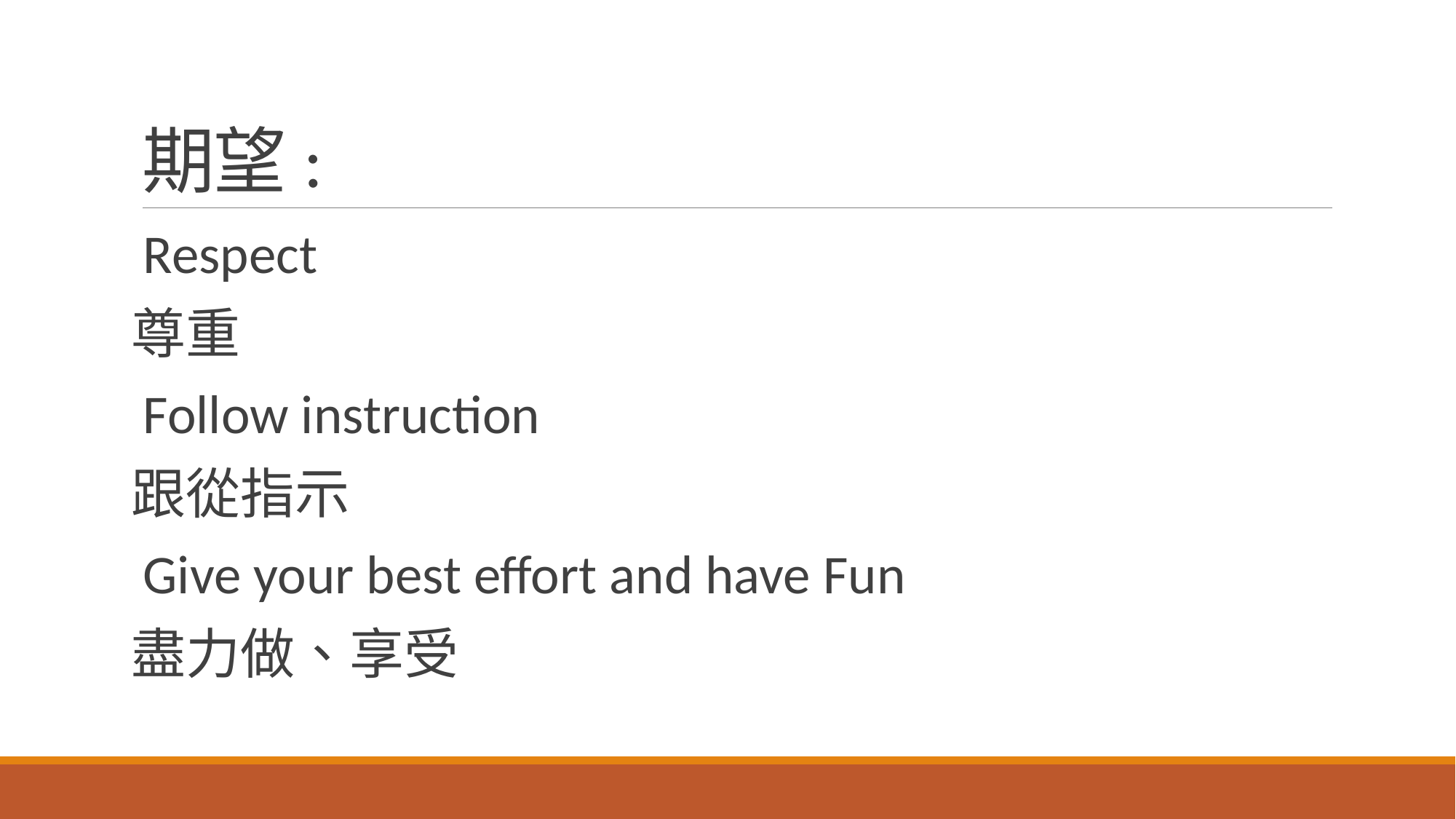

# 期望:
Respect
尊重
Follow instruction
跟從指示
Give your best effort and have Fun
盡力做、享受